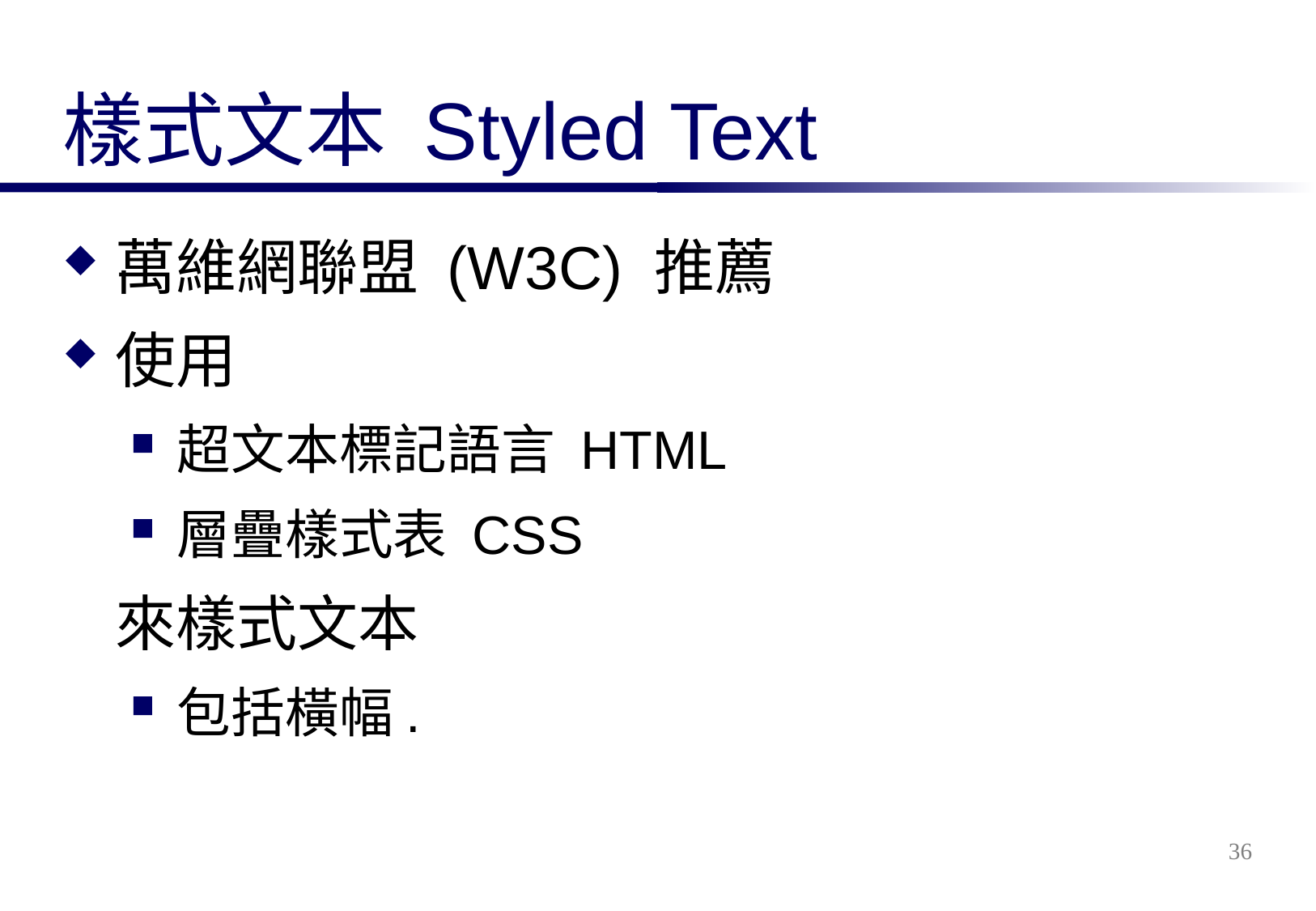

# 樣式文本 Styled Text
萬維網聯盟 (W3C) 推薦
使用
超文本標記語言 HTML
層疊樣式表 CSS
	來樣式文本
包括橫幅.

36